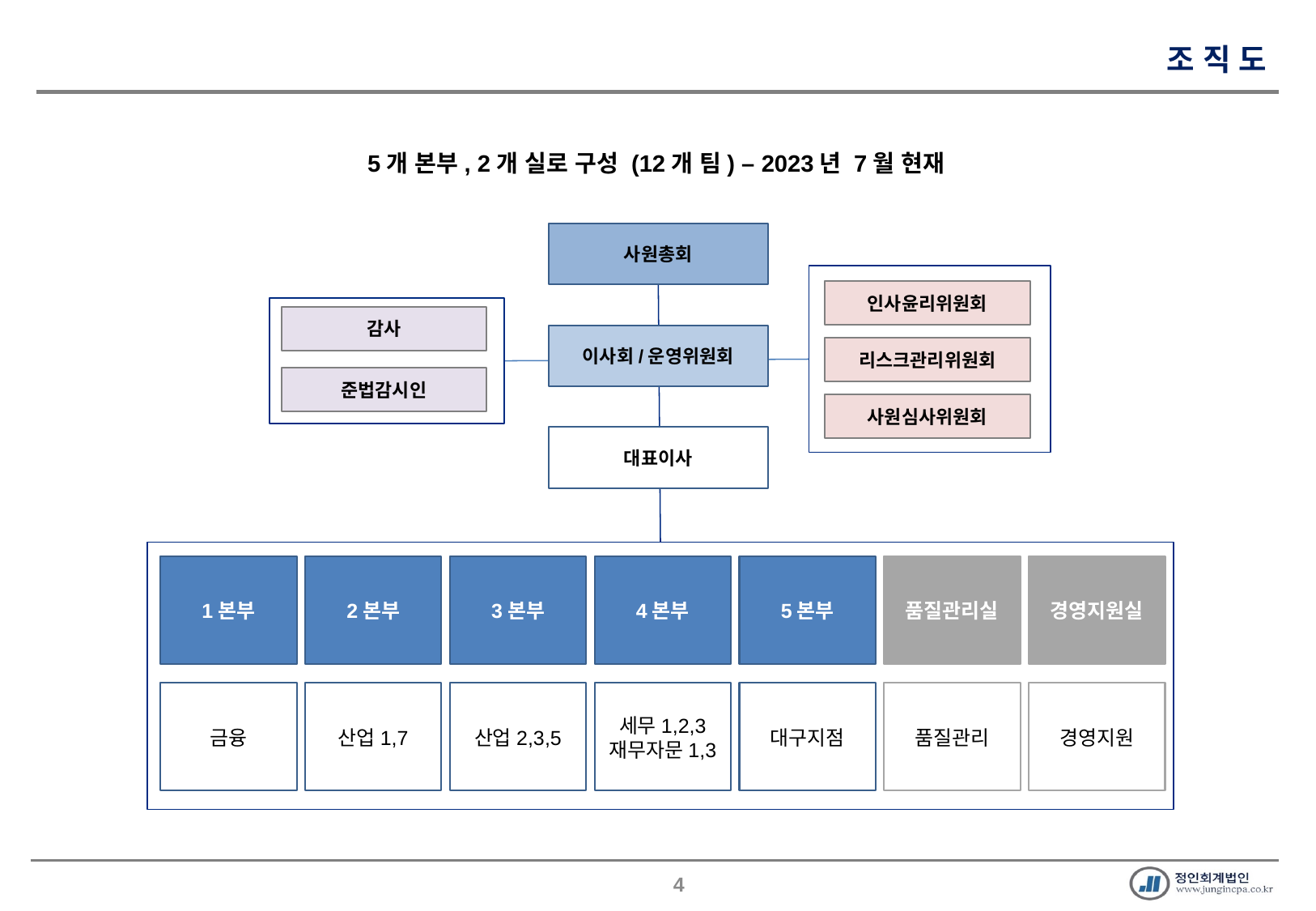

조 직 도
 5개 본부, 2개 실로 구성 (12개 팀) – 2023년 7월 현재
사원총회

인사윤리위원회

감사
이사회/운영위원회
리스크관리위원회
준법감시인
사원심사위원회
대표이사

1본부
2본부
3본부
4본부
5본부
품질관리실
경영지원실
금융
산업1,7
산업2,3,5
세무1,2,3
재무자문1,3
대구지점
품질관리
경영지원
4